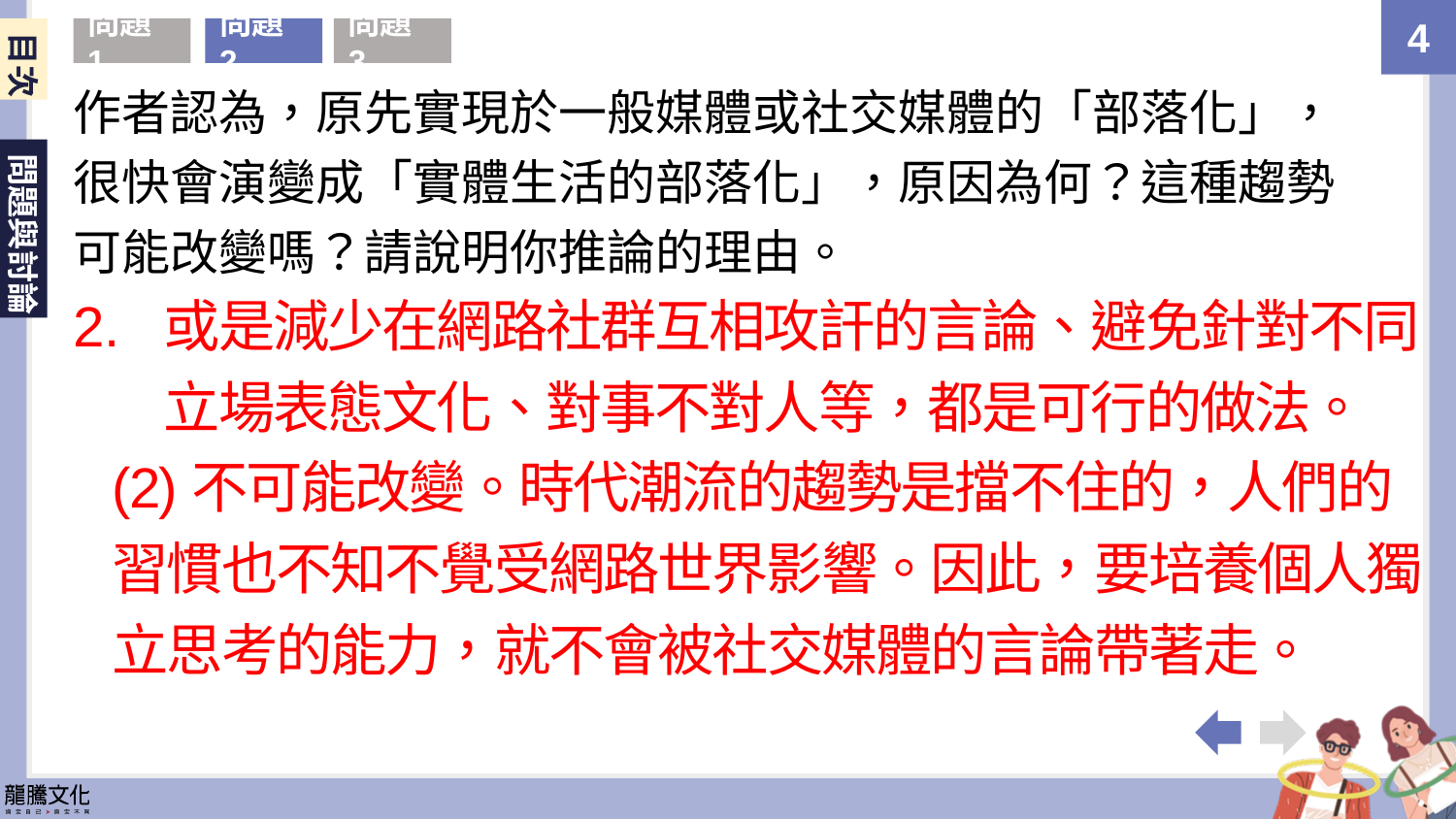

目次
問題1
問題2
問題3
作者認為，原先實現於一般媒體或社交媒體的「部落化」，很快會演變成「實體生活的部落化」，原因為何？這種趨勢可能改變嗎？請說明你推論的理由。

或是減少在網路社群互相攻訐的言論、避免針對不同立場表態文化、對事不對人等，都是可行的做法。
(2)不可能改變。時代潮流的趨勢是擋不住的，人們的習慣也不知不覺受網路世界影響。因此，要培養個人獨立思考的能力，就不會被社交媒體的言論帶著走。